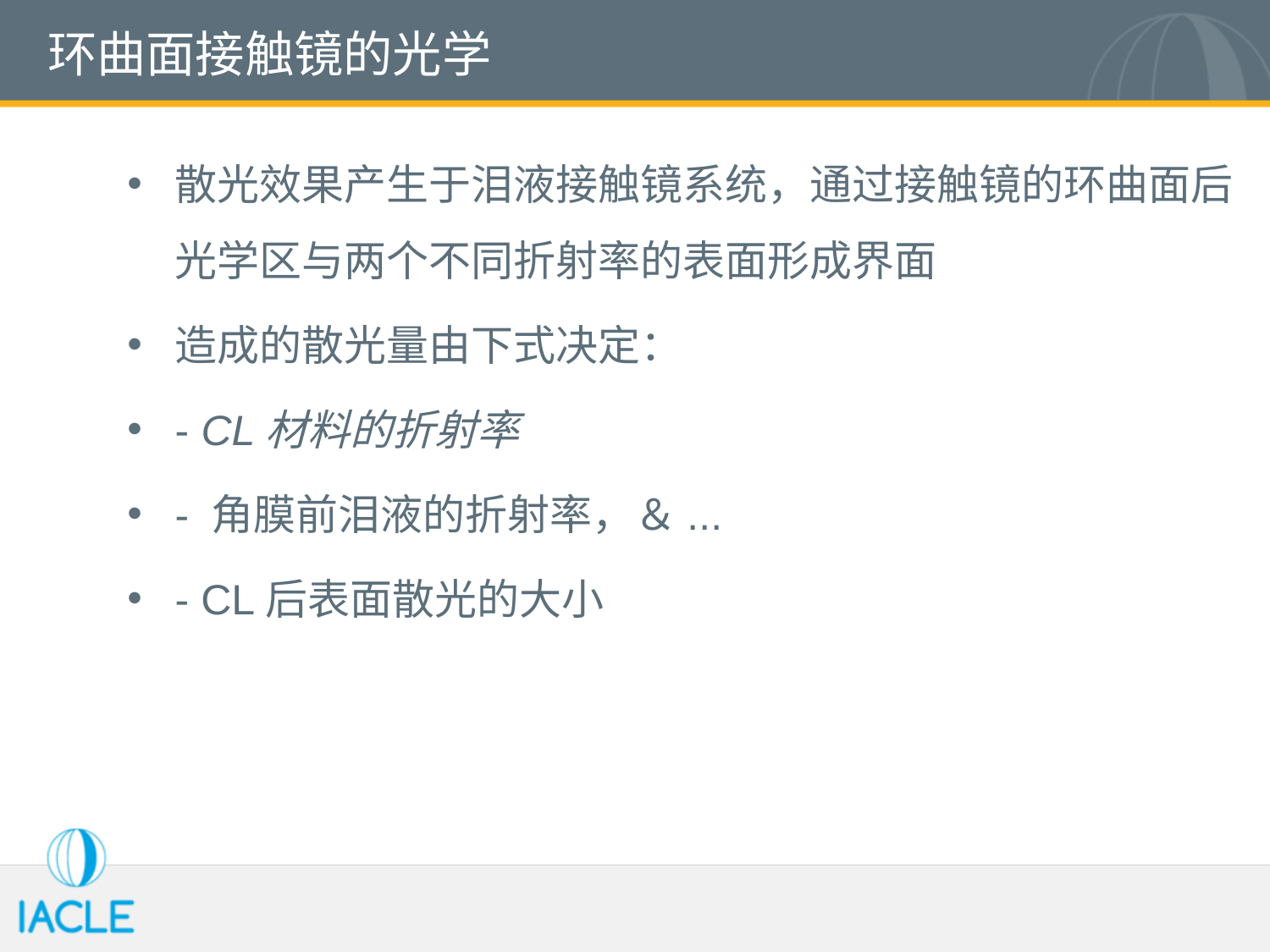

# 环曲面接触镜的光学
散光效果产生于泪液接触镜系统，通过接触镜的环曲面后光学区与两个不同折射率的表面形成界面
造成的散光量由下式决定：
- CL材料的折射率
- 角膜前泪液的折射率，＆...
- CL后表面散光的大小